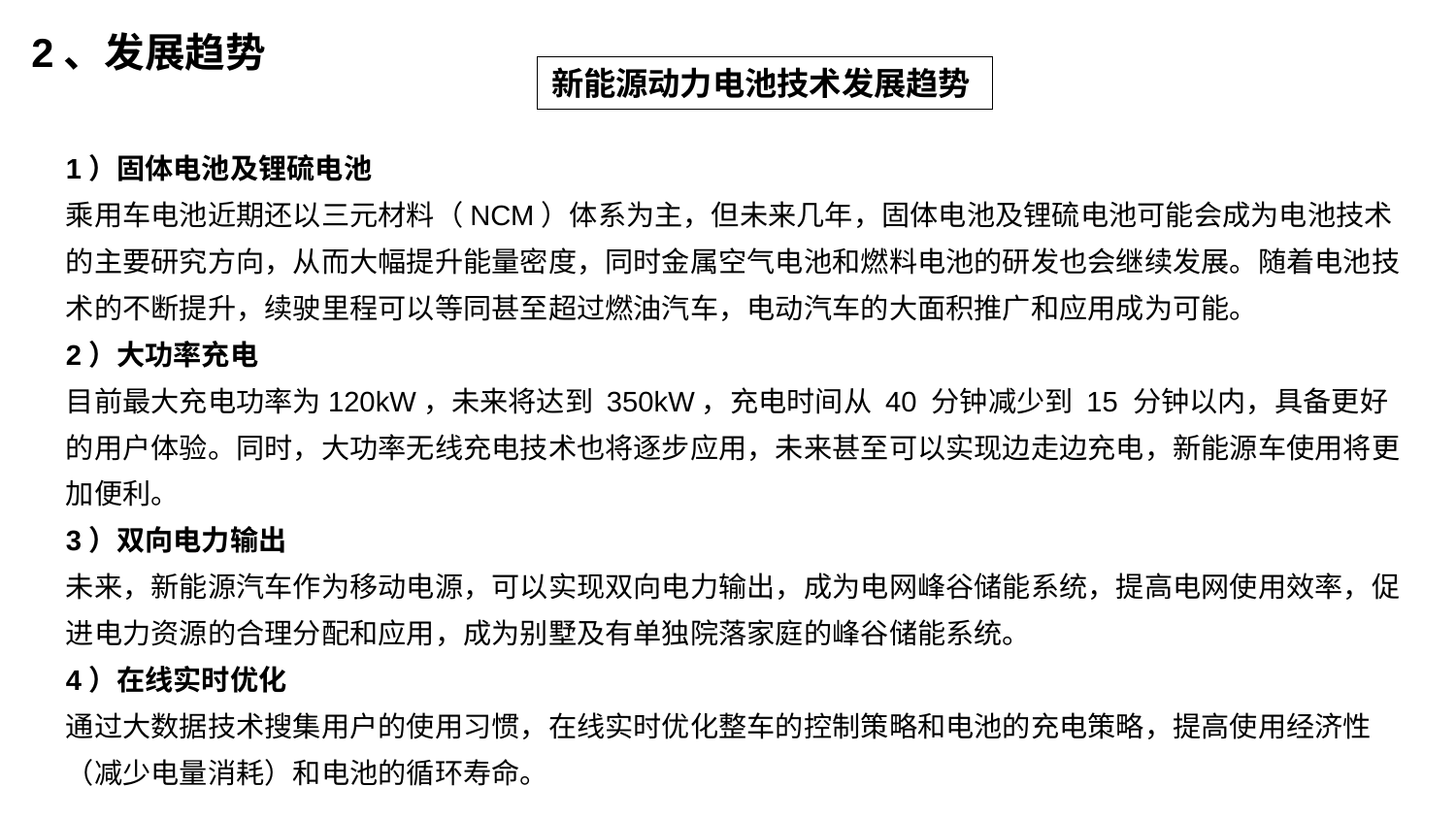

2、发展趋势
新能源动力电池技术发展趋势

1）固体电池及锂硫电池
乘用车电池近期还以三元材料（NCM）体系为主，但未来几年，固体电池及锂硫电池可能会成为电池技术的主要研究方向，从而大幅提升能量密度，同时金属空气电池和燃料电池的研发也会继续发展。随着电池技术的不断提升，续驶里程可以等同甚至超过燃油汽车，电动汽车的大面积推广和应用成为可能。
2）大功率充电
目前最大充电功率为120kW，未来将达到 350kW，充电时间从 40 分钟减少到 15 分钟以内，具备更好的用户体验。同时，大功率无线充电技术也将逐步应用，未来甚至可以实现边走边充电，新能源车使用将更加便利。
3）双向电力输出
未来，新能源汽车作为移动电源，可以实现双向电力输出，成为电网峰谷储能系统，提高电网使用效率，促进电力资源的合理分配和应用，成为别墅及有单独院落家庭的峰谷储能系统。
4）在线实时优化
通过大数据技术搜集用户的使用习惯，在线实时优化整车的控制策略和电池的充电策略，提高使用经济性（减少电量消耗）和电池的循环寿命。